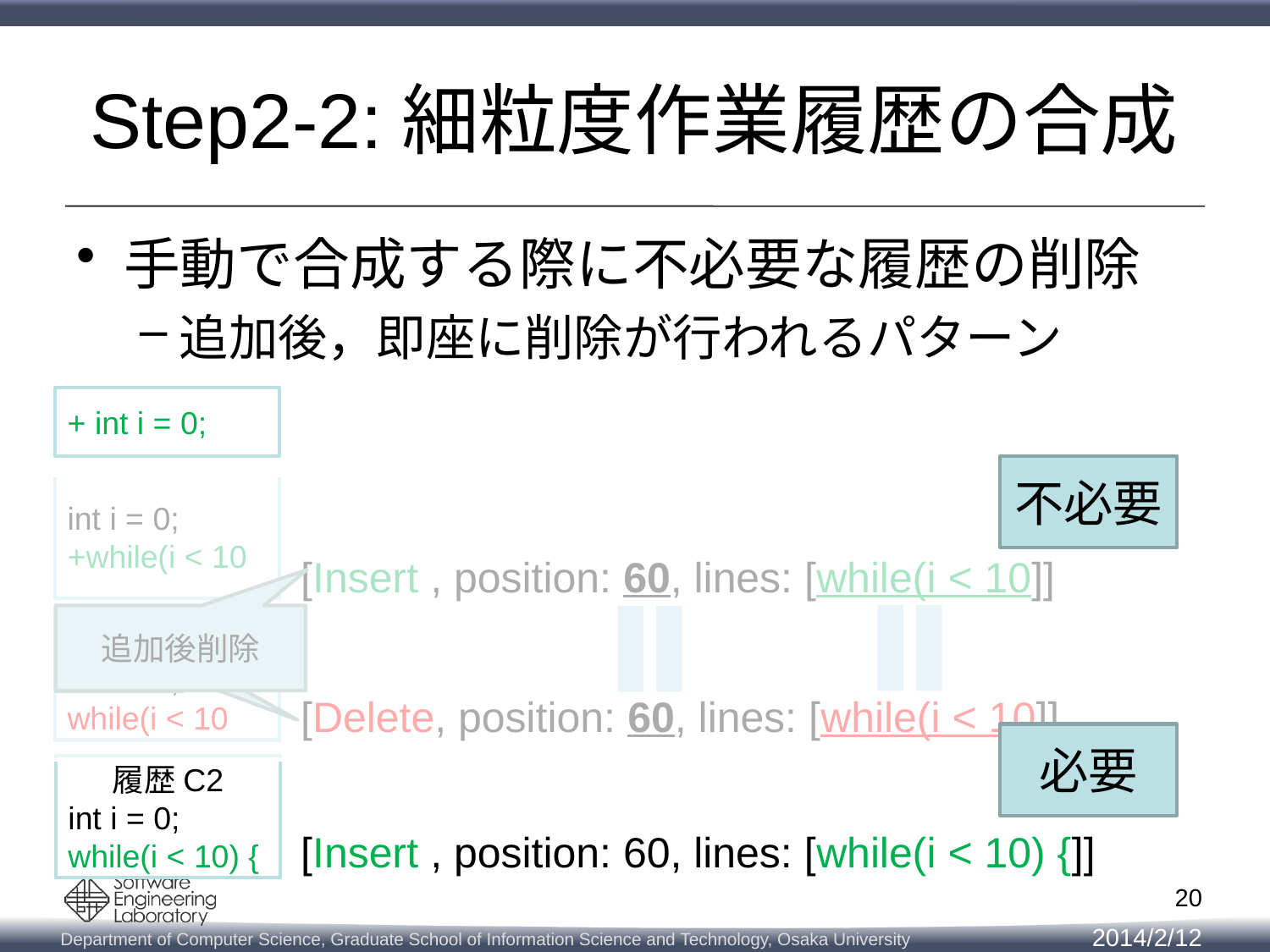

# Step2-2:細粒度作業履歴の合成
手動で合成する際に不必要な履歴の削除
追加後，即座に削除が行われるパターン
+ int i = 0;
不必要

int i = 0;
+while(i < 10
[Insert , position: 60, lines: [while(i < 10]]

[Delete, position: 60, lines: [while(i < 10]]

[Insert , position: 60, lines: [while(i < 10) {]]

追加後削除

履歴C1
int i = 0;
while(i < 10
必要
履歴C2
int i = 0;
while(i < 10) {
20
2014/2/12